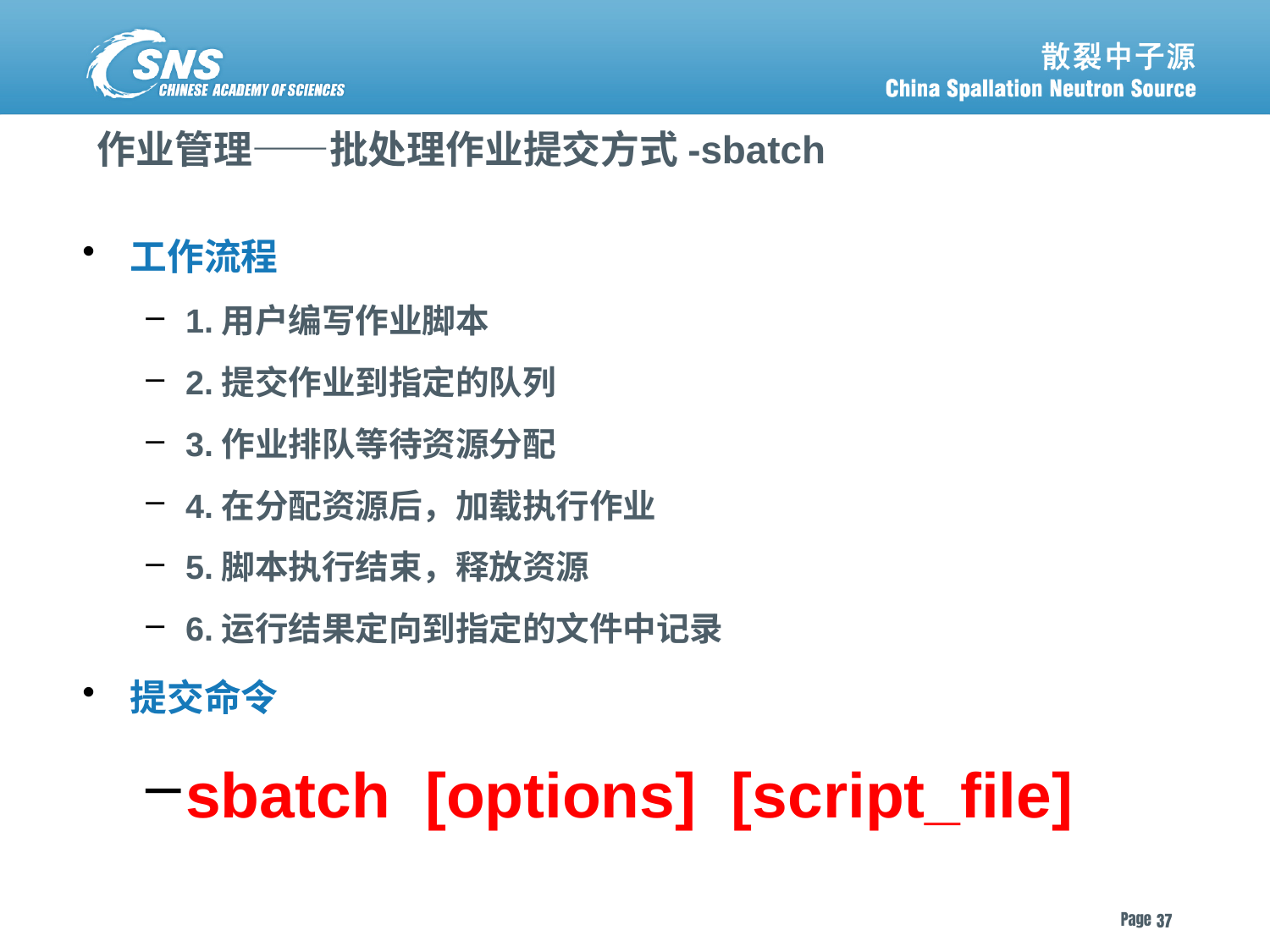

# 作业管理——批处理作业提交方式-sbatch
工作流程
1.用户编写作业脚本
2.提交作业到指定的队列
3.作业排队等待资源分配
4.在分配资源后，加载执行作业
5.脚本执行结束，释放资源
6.运行结果定向到指定的文件中记录
提交命令
sbatch  [options]  [script_file]

37